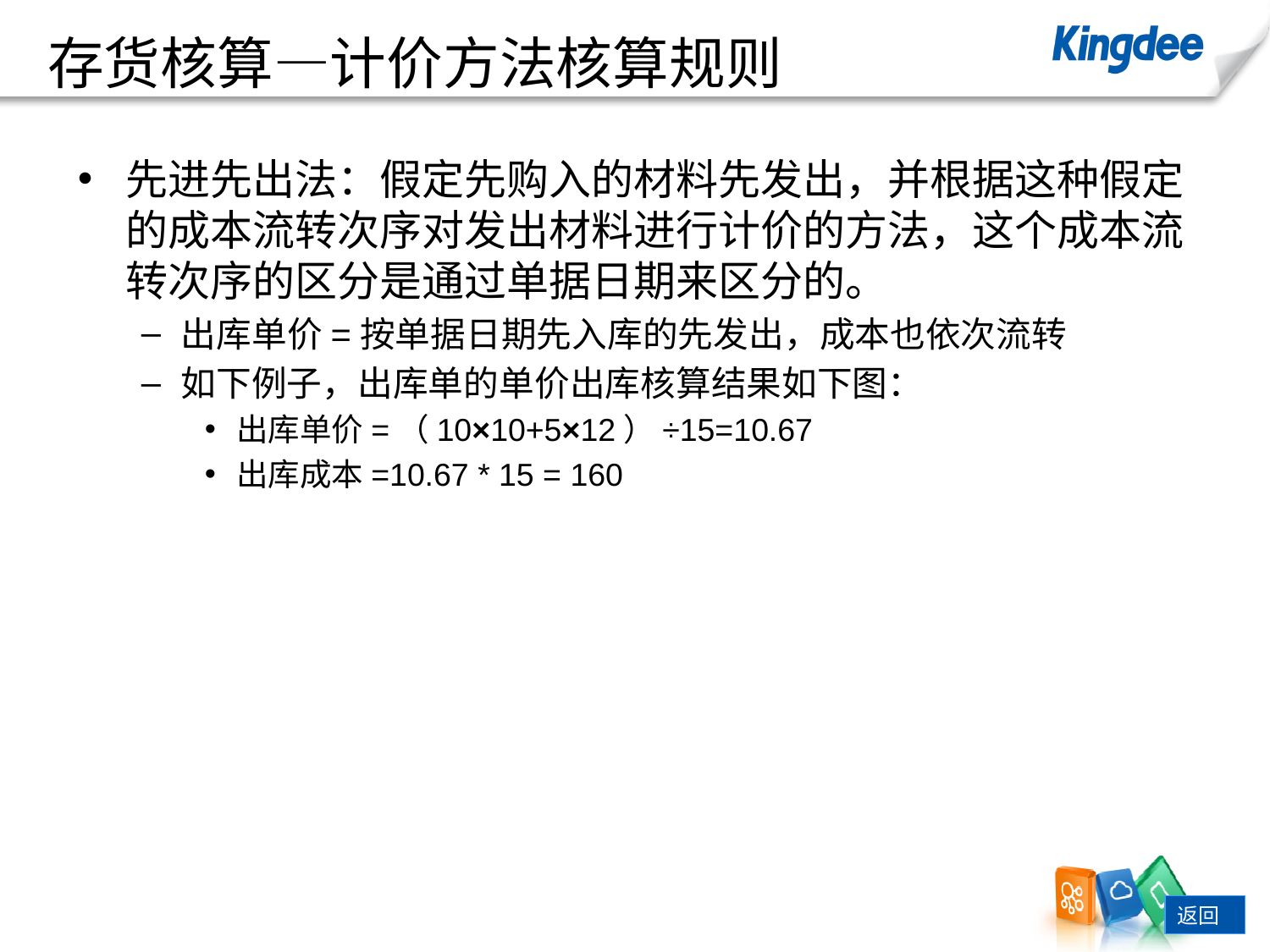

# 存货核算—计价方法核算规则
先进先出法：假定先购入的材料先发出，并根据这种假定的成本流转次序对发出材料进行计价的方法，这个成本流转次序的区分是通过单据日期来区分的。
出库单价=按单据日期先入库的先发出，成本也依次流转
如下例子，出库单的单价出库核算结果如下图：
出库单价=（10×10+5×12）÷15=10.67
出库成本=10.67 * 15 = 160

返回